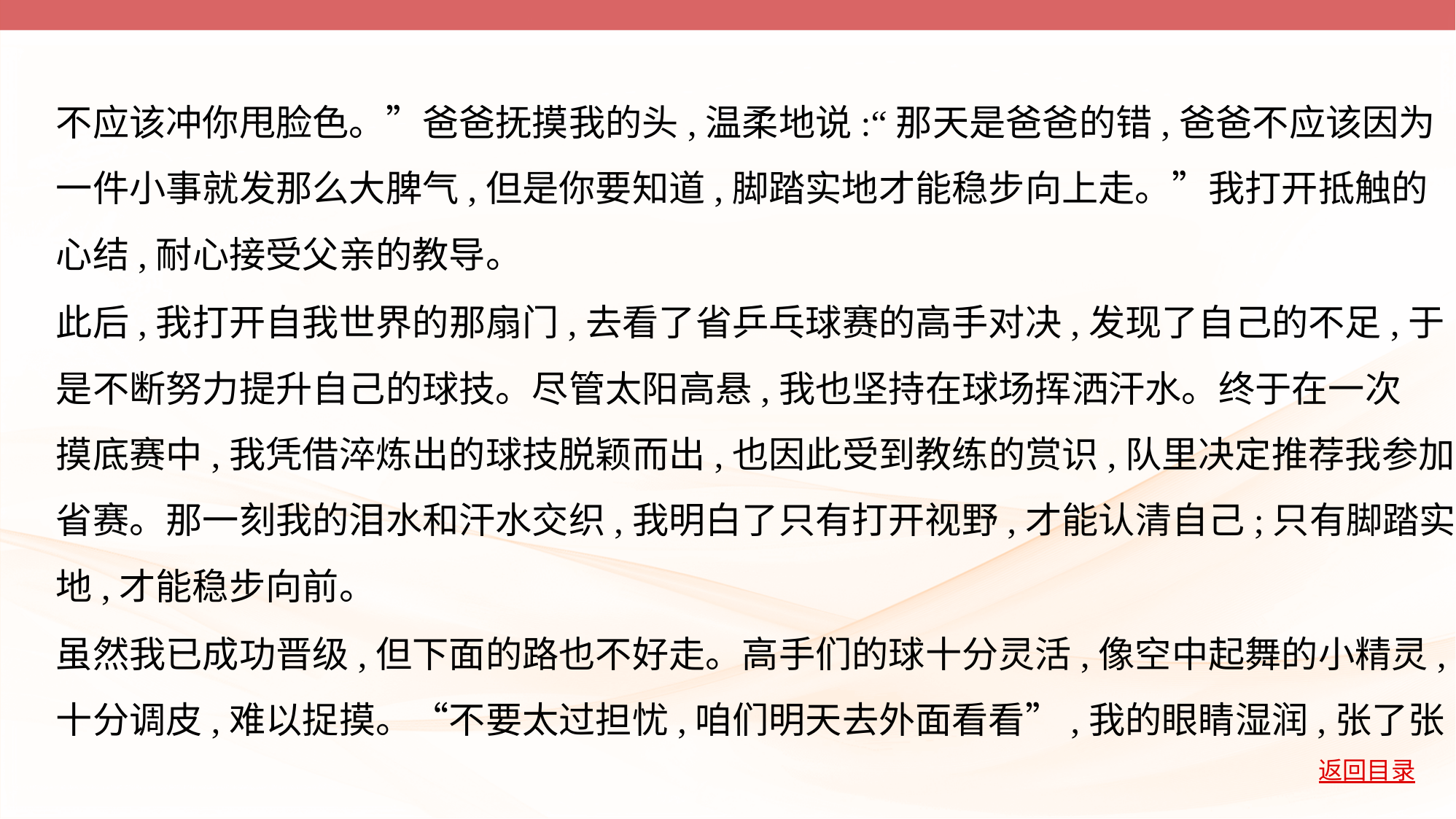

不应该冲你甩脸色。”爸爸抚摸我的头,温柔地说:“那天是爸爸的错,爸爸不应该因为
一件小事就发那么大脾气,但是你要知道,脚踏实地才能稳步向上走。”我打开抵触的
心结,耐心接受父亲的教导。
此后,我打开自我世界的那扇门,去看了省乒乓球赛的高手对决,发现了自己的不足,于
是不断努力提升自己的球技。尽管太阳高悬,我也坚持在球场挥洒汗水。终于在一次
摸底赛中,我凭借淬炼出的球技脱颖而出,也因此受到教练的赏识,队里决定推荐我参加
省赛。那一刻我的泪水和汗水交织,我明白了只有打开视野,才能认清自己;只有脚踏实
地,才能稳步向前。
虽然我已成功晋级,但下面的路也不好走。高手们的球十分灵活,像空中起舞的小精灵,
十分调皮,难以捉摸。“不要太过担忧,咱们明天去外面看看”,我的眼睛湿润,张了张